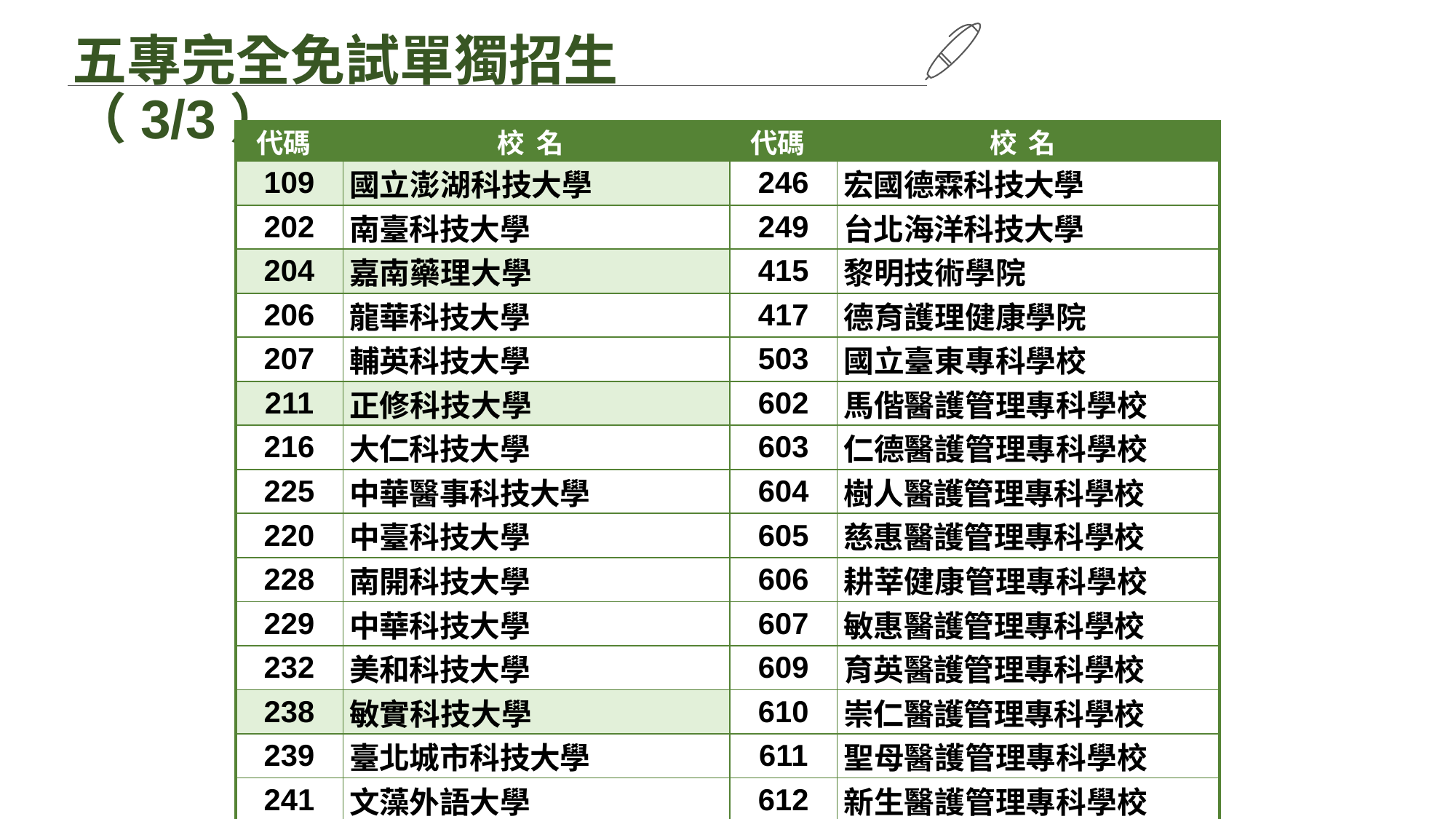

五專完全免試單獨招生（3/3）
| 代碼 | 校 名 | 代碼 | 校 名 |
| --- | --- | --- | --- |
| 109 | 國立澎湖科技大學 | 246 | 宏國德霖科技大學 |
| 202 | 南臺科技大學 | 249 | 台北海洋科技大學 |
| 204 | 嘉南藥理大學 | 415 | 黎明技術學院 |
| 206 | 龍華科技大學 | 417 | 德育護理健康學院 |
| 207 | 輔英科技大學 | 503 | 國立臺東專科學校 |
| 211 | 正修科技大學 | 602 | 馬偕醫護管理專科學校 |
| 216 | 大仁科技大學 | 603 | 仁德醫護管理專科學校 |
| 225 | 中華醫事科技大學 | 604 | 樹人醫護管理專科學校 |
| 220 | 中臺科技大學 | 605 | 慈惠醫護管理專科學校 |
| 228 | 南開科技大學 | 606 | 耕莘健康管理專科學校 |
| 229 | 中華科技大學 | 607 | 敏惠醫護管理專科學校 |
| 232 | 美和科技大學 | 609 | 育英醫護管理專科學校 |
| 238 | 敏實科技大學 | 610 | 崇仁醫護管理專科學校 |
| 239 | 臺北城市科技大學 | 611 | 聖母醫護管理專科學校 |
| 241 | 文藻外語大學 | 612 | 新生醫護管理專科學校 |
| 245 | 致理科技大學 | 832 | 康寧大學 |
| 合計32校 |  |  |  |